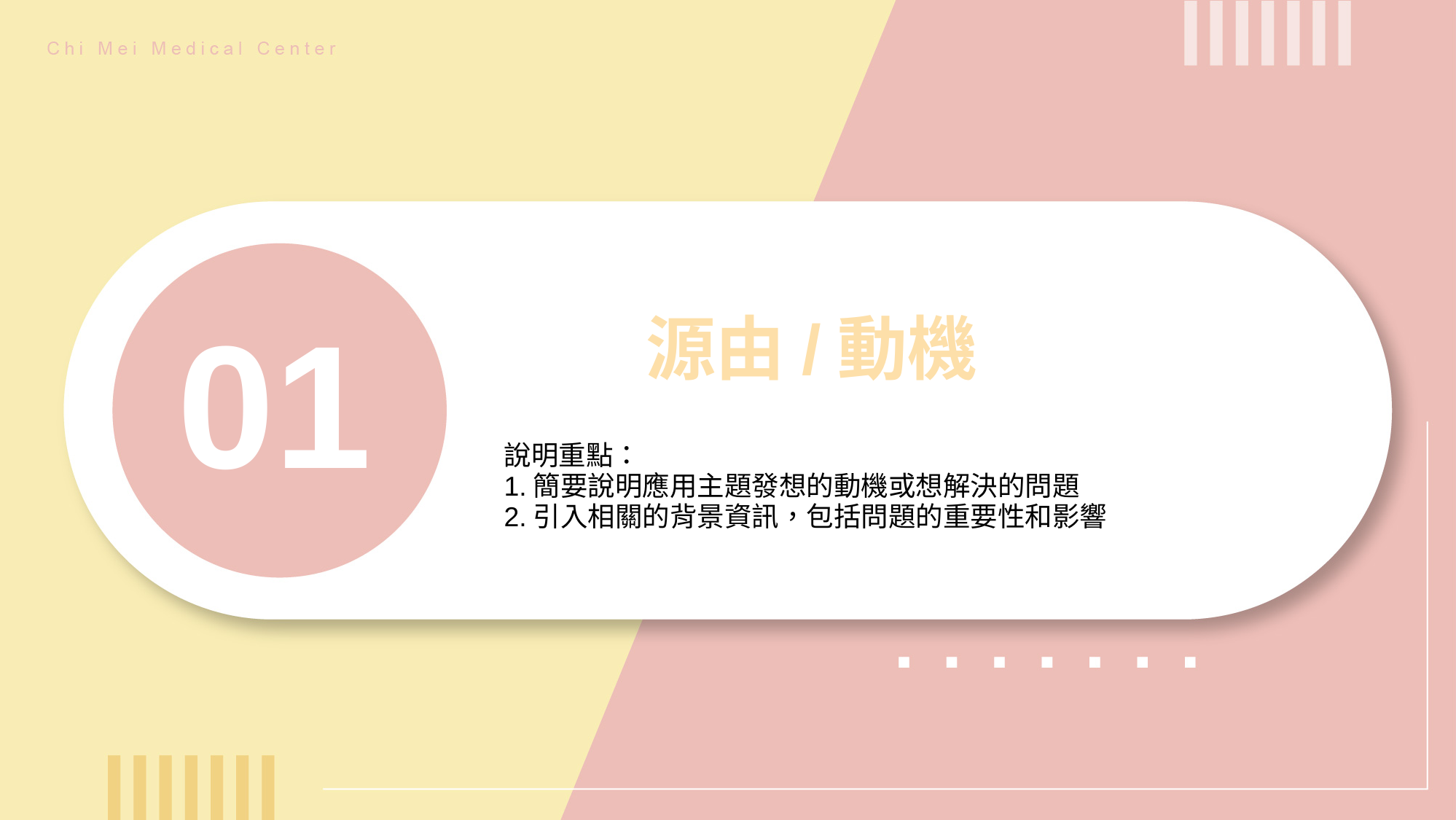

# 01
源由/動機
說明重點：
1.簡要說明應用主題發想的動機或想解決的問題
2.引入相關的背景資訊，包括問題的重要性和影響